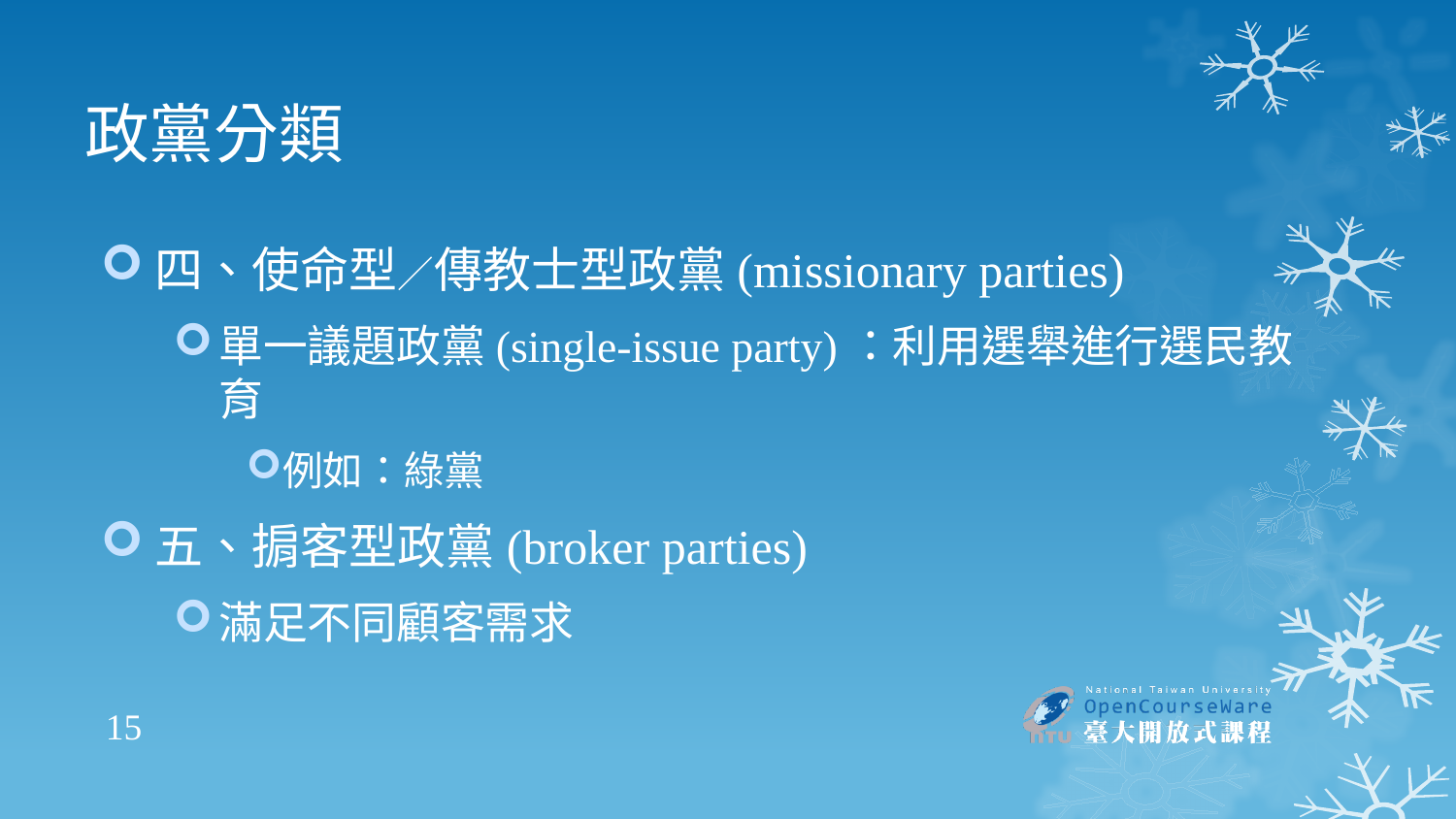

# 政黨分類
四、使命型／傳教士型政黨(missionary parties)
單一議題政黨(single-issue party)：利用選舉進行選民教育
例如：綠黨
五、掮客型政黨(broker parties)
滿足不同顧客需求
15